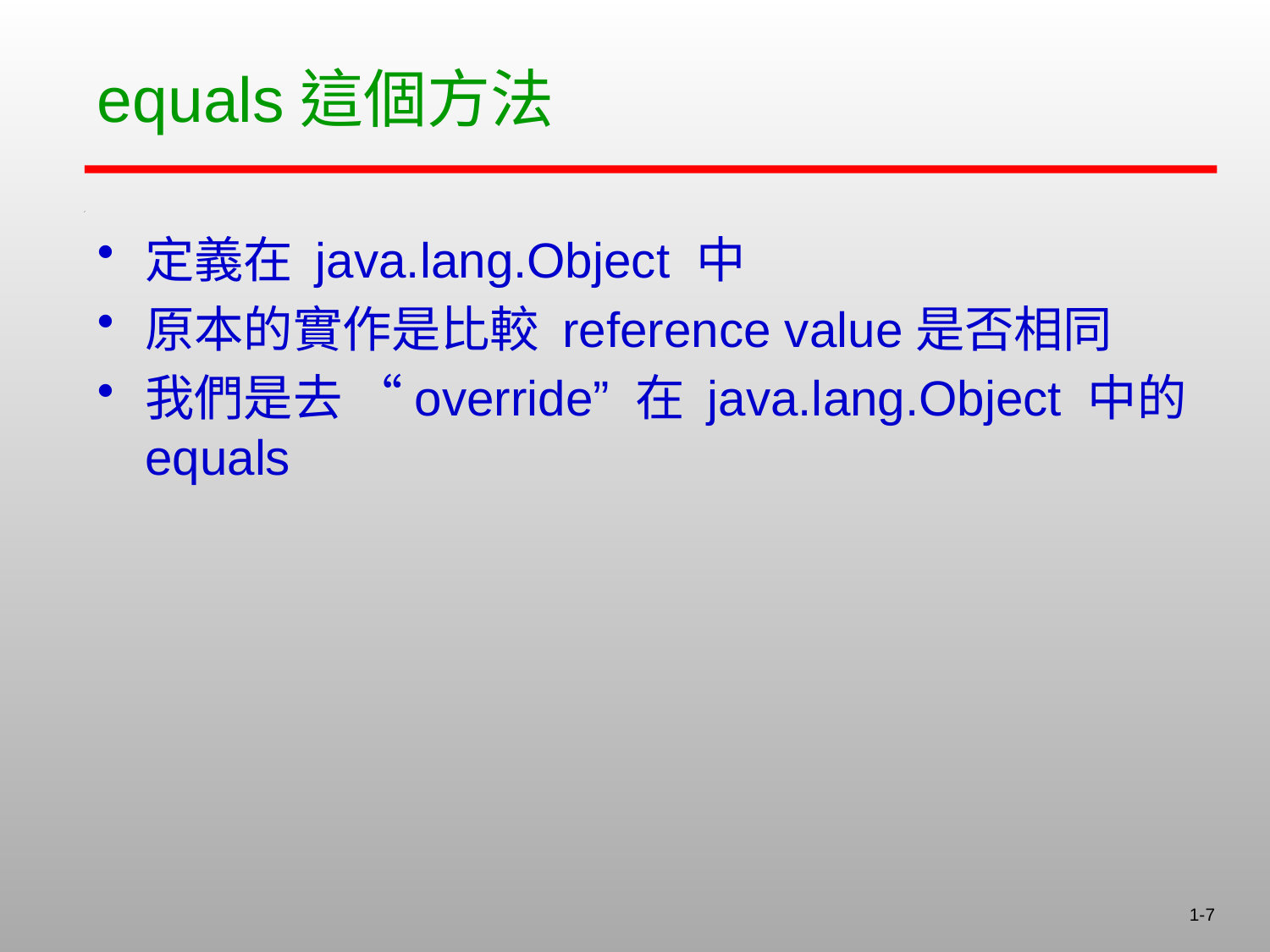

# equals這個方法
定義在 java.lang.Object 中
原本的實作是比較 reference value是否相同
我們是去 “override” 在 java.lang.Object 中的 equals

1-7